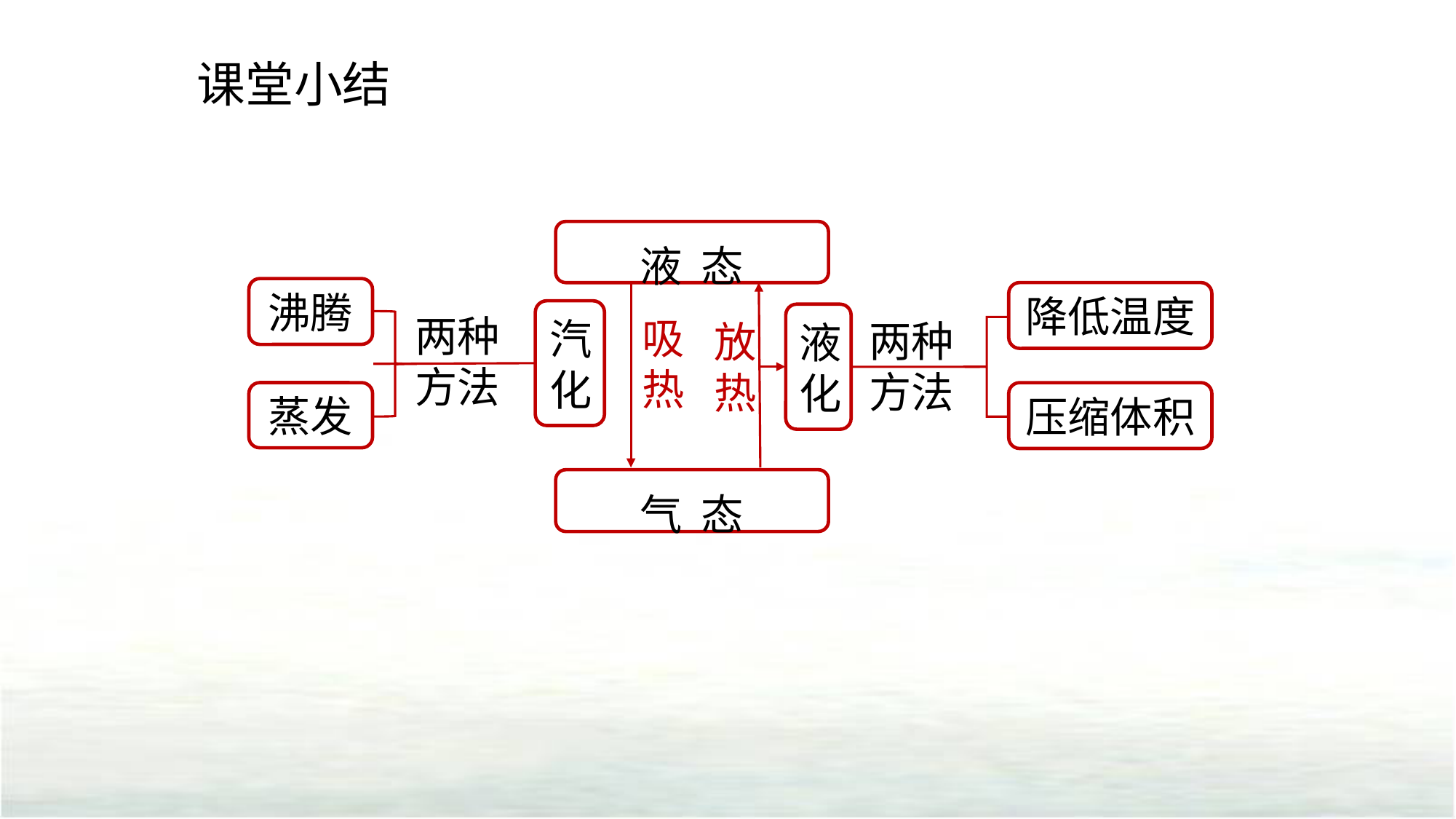

课堂小结
液  态
沸腾
降低温度
汽化
两种方法
液化
吸热
两种方法
放热

蒸发
压缩体积
气  态